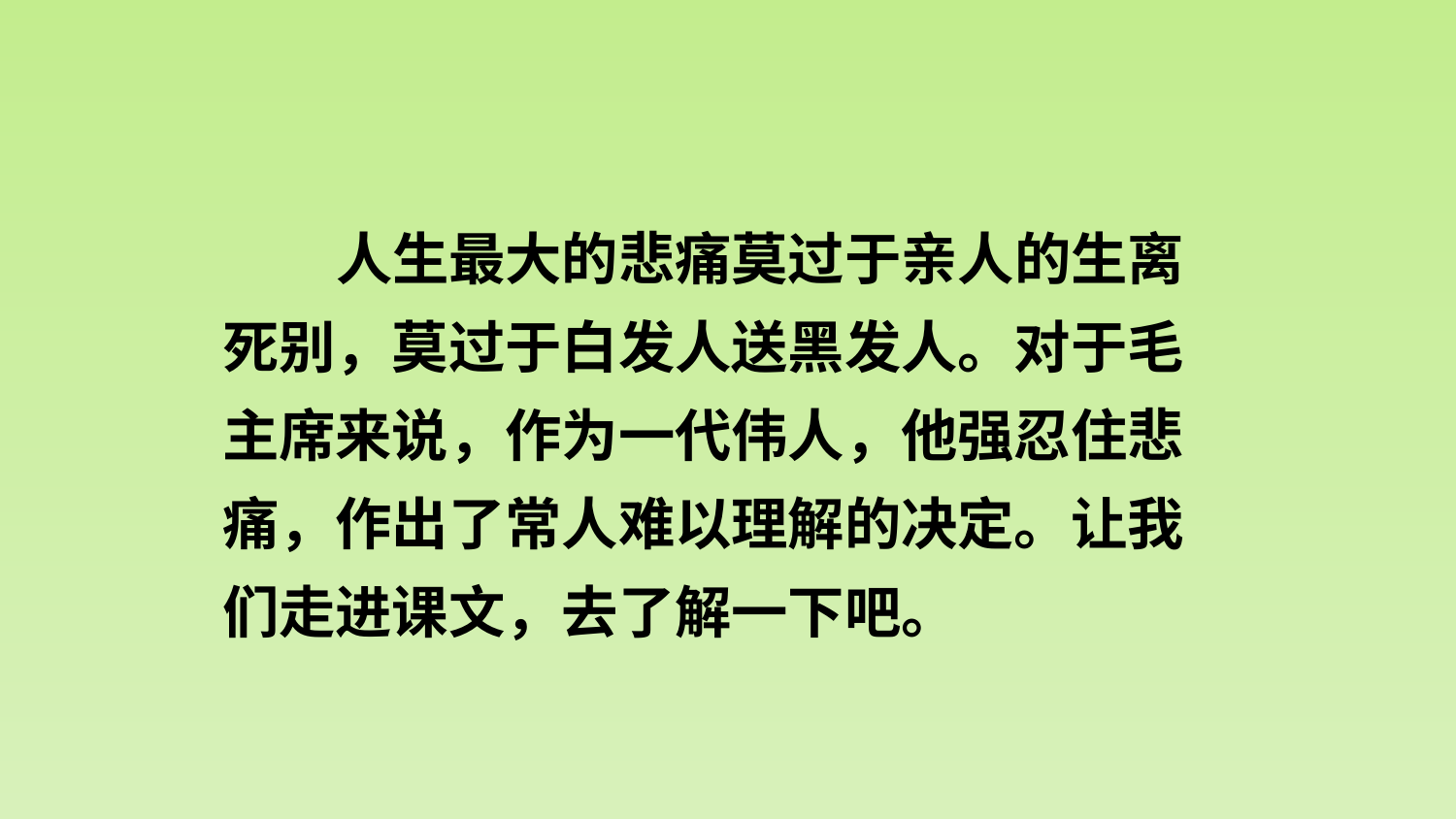

人生最大的悲痛莫过于亲人的生离死别，莫过于白发人送黑发人。对于毛主席来说，作为一代伟人，他强忍住悲痛，作出了常人难以理解的决定。让我们走进课文，去了解一下吧。